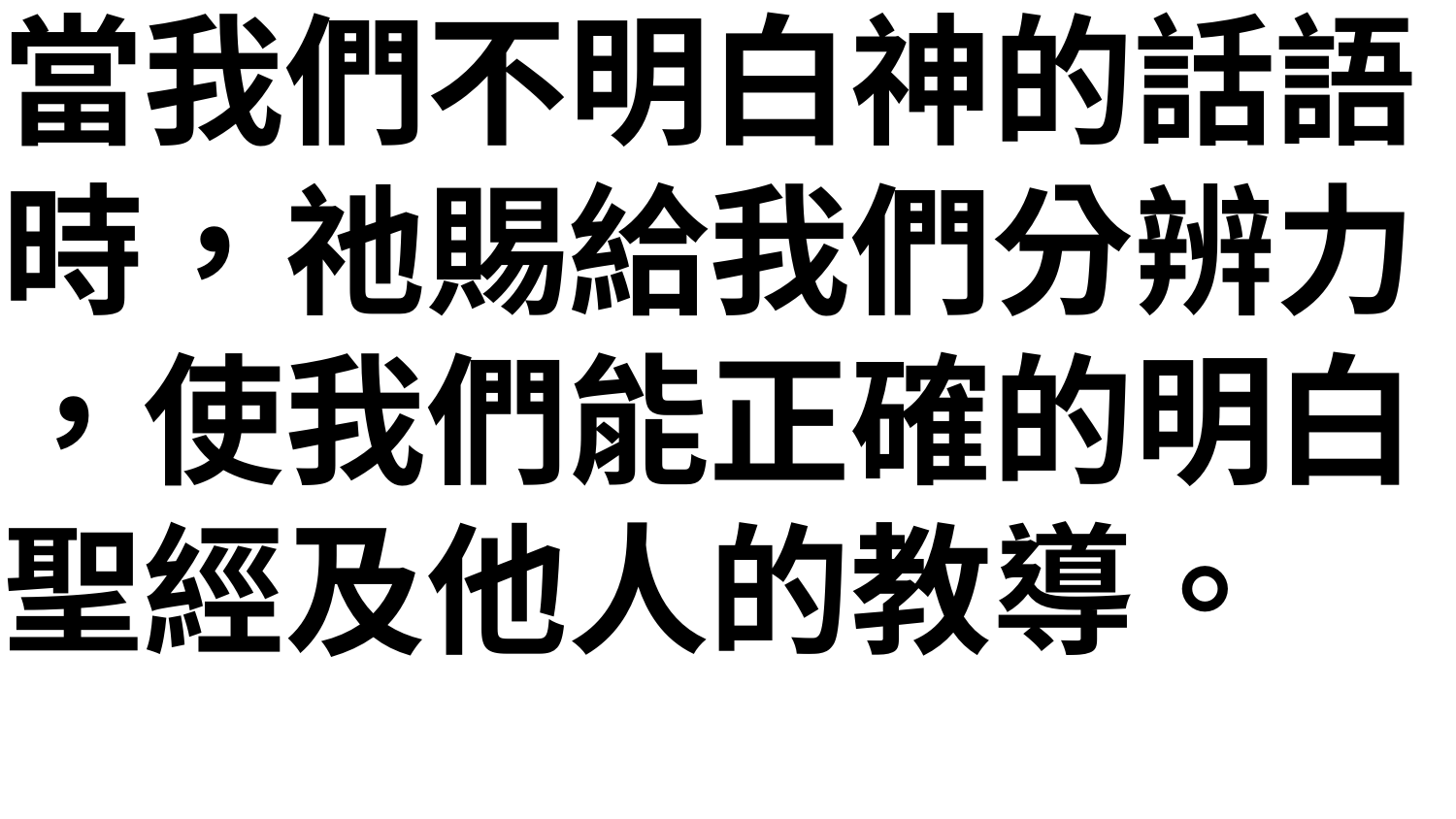

當我們不明白神的話語時，祂賜給我們分辨力
，使我們能正確的明白聖經及他人的教導。